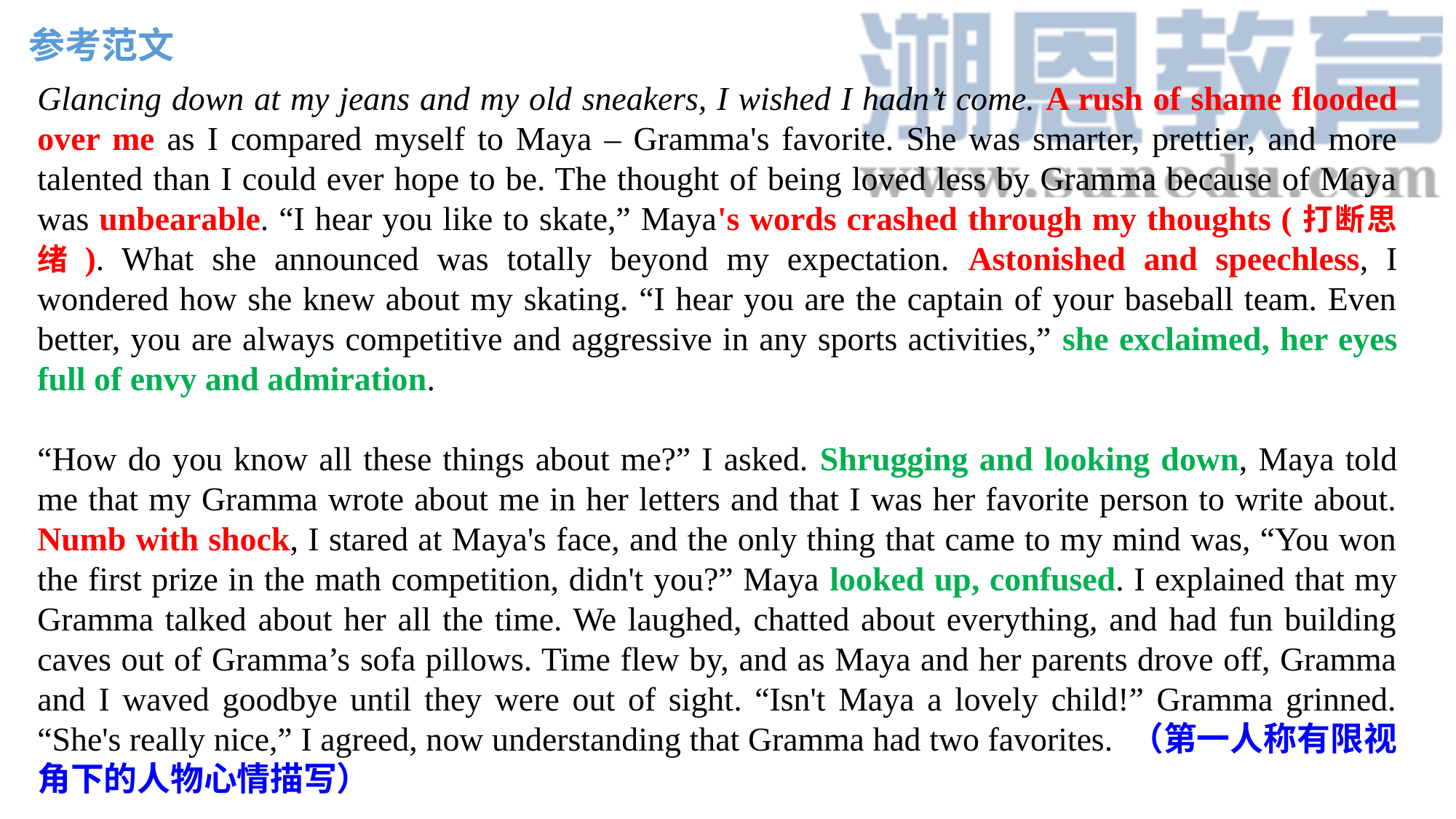

参考范文
Glancing down at my jeans and my old sneakers, I wished I hadn’t come. A rush of shame flooded over me as I compared myself to Maya – Gramma's favorite. She was smarter, prettier, and more talented than I could ever hope to be. The thought of being loved less by Gramma because of Maya was unbearable. “I hear you like to skate,” Maya's words crashed through my thoughts (打断思绪). What she announced was totally beyond my expectation. Astonished and speechless, I wondered how she knew about my skating. “I hear you are the captain of your baseball team. Even better, you are always competitive and aggressive in any sports activities,” she exclaimed, her eyes full of envy and admiration.

“How do you know all these things about me?” I asked. Shrugging and looking down, Maya told me that my Gramma wrote about me in her letters and that I was her favorite person to write about. Numb with shock, I stared at Maya's face, and the only thing that came to my mind was, “You won the first prize in the math competition, didn't you?” Maya looked up, confused. I explained that my Gramma talked about her all the time. We laughed, chatted about everything, and had fun building caves out of Gramma’s sofa pillows. Time flew by, and as Maya and her parents drove off, Gramma and I waved goodbye until they were out of sight. “Isn't Maya a lovely child!” Gramma grinned. “She's really nice,” I agreed, now understanding that Gramma had two favorites. （第一人称有限视角下的人物心情描写）